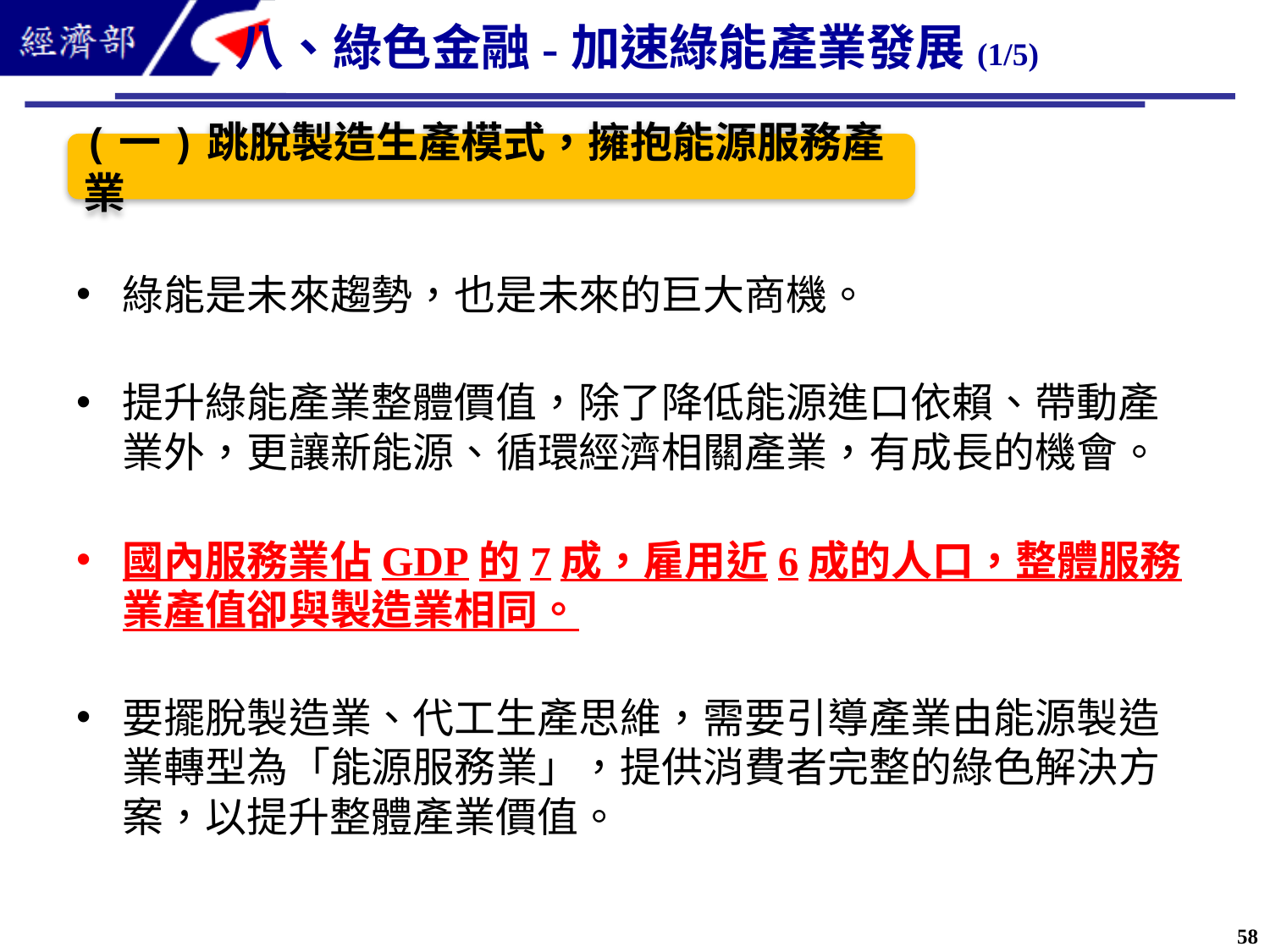

八、綠色金融-加速綠能產業發展(1/5)

(一)跳脫製造生產模式，擁抱能源服務產業

綠能是未來趨勢，也是未來的巨大商機。
提升綠能產業整體價值，除了降低能源進口依賴、帶動產業外，更讓新能源、循環經濟相關產業，有成長的機會。
國內服務業佔GDP的7成，雇用近6成的人口，整體服務業產值卻與製造業相同。
要擺脫製造業、代工生產思維，需要引導產業由能源製造業轉型為「能源服務業」，提供消費者完整的綠色解決方案，以提升整體產業價值。
58